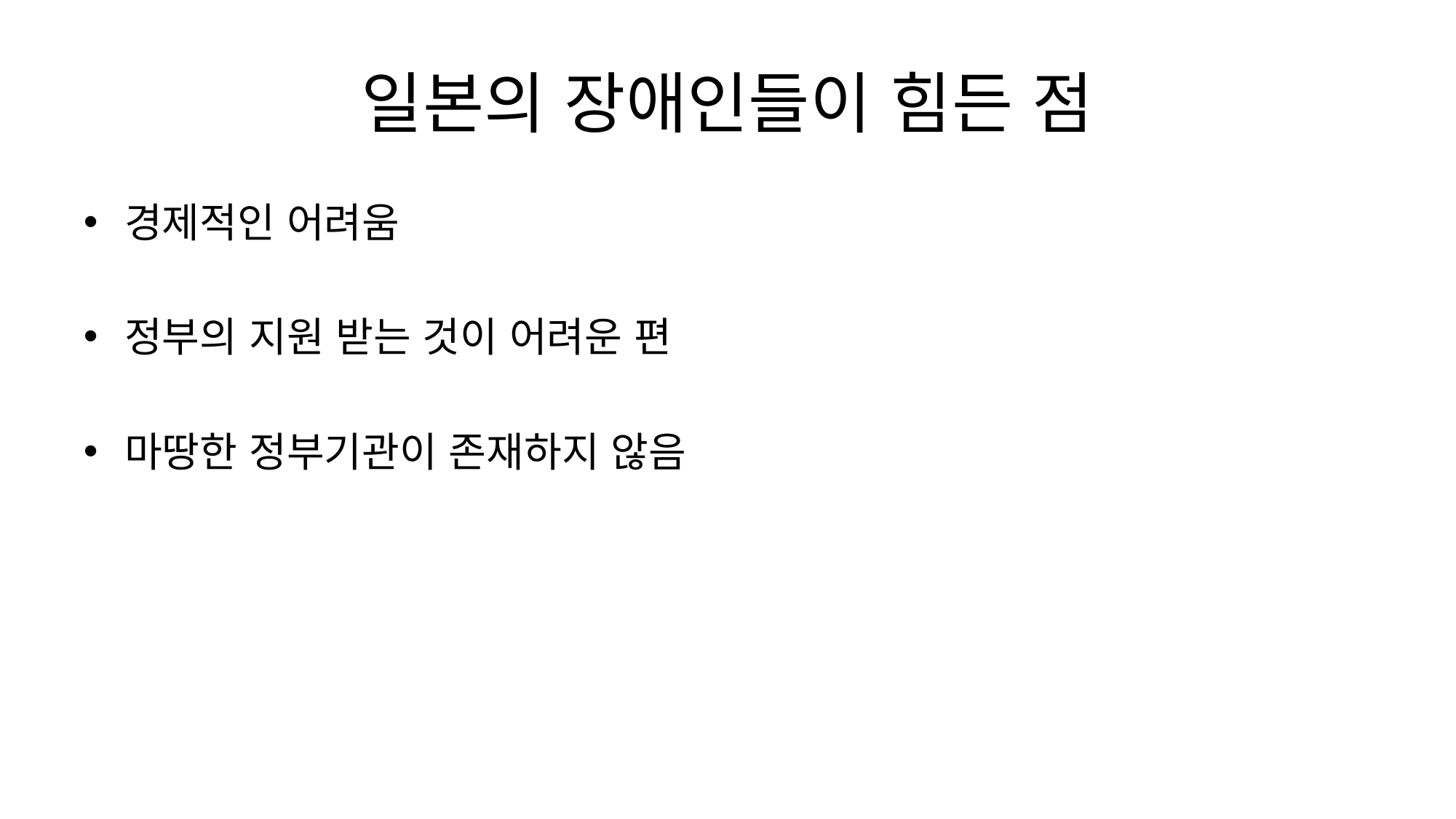

# 일본의 장애인들이 힘든 점
경제적인 어려움

정부의 지원 받는 것이 어려운 편

마땅한 정부기관이 존재하지 않음